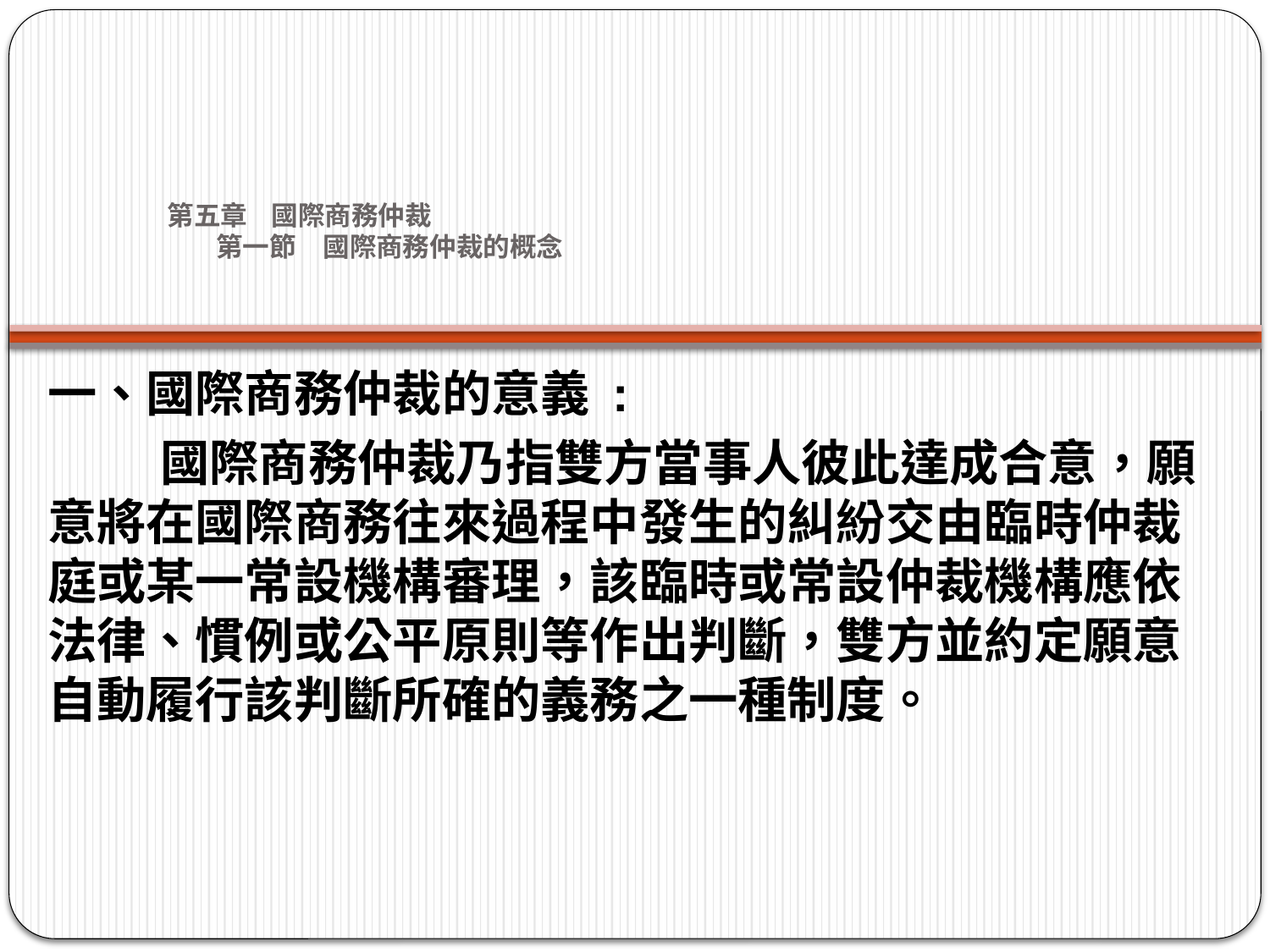

# 第五章    國際商務仲裁 第一節　國際商務仲裁的概念
一、國際商務仲裁的意義 :
         國際商務仲裁乃指雙方當事人彼此達成合意，願意將在國際商務往來過程中發生的糾紛交由臨時仲裁庭或某一常設機構審理，該臨時或常設仲裁機構應依法律、慣例或公平原則等作出判斷，雙方並約定願意自動履行該判斷所確的義務之一種制度。